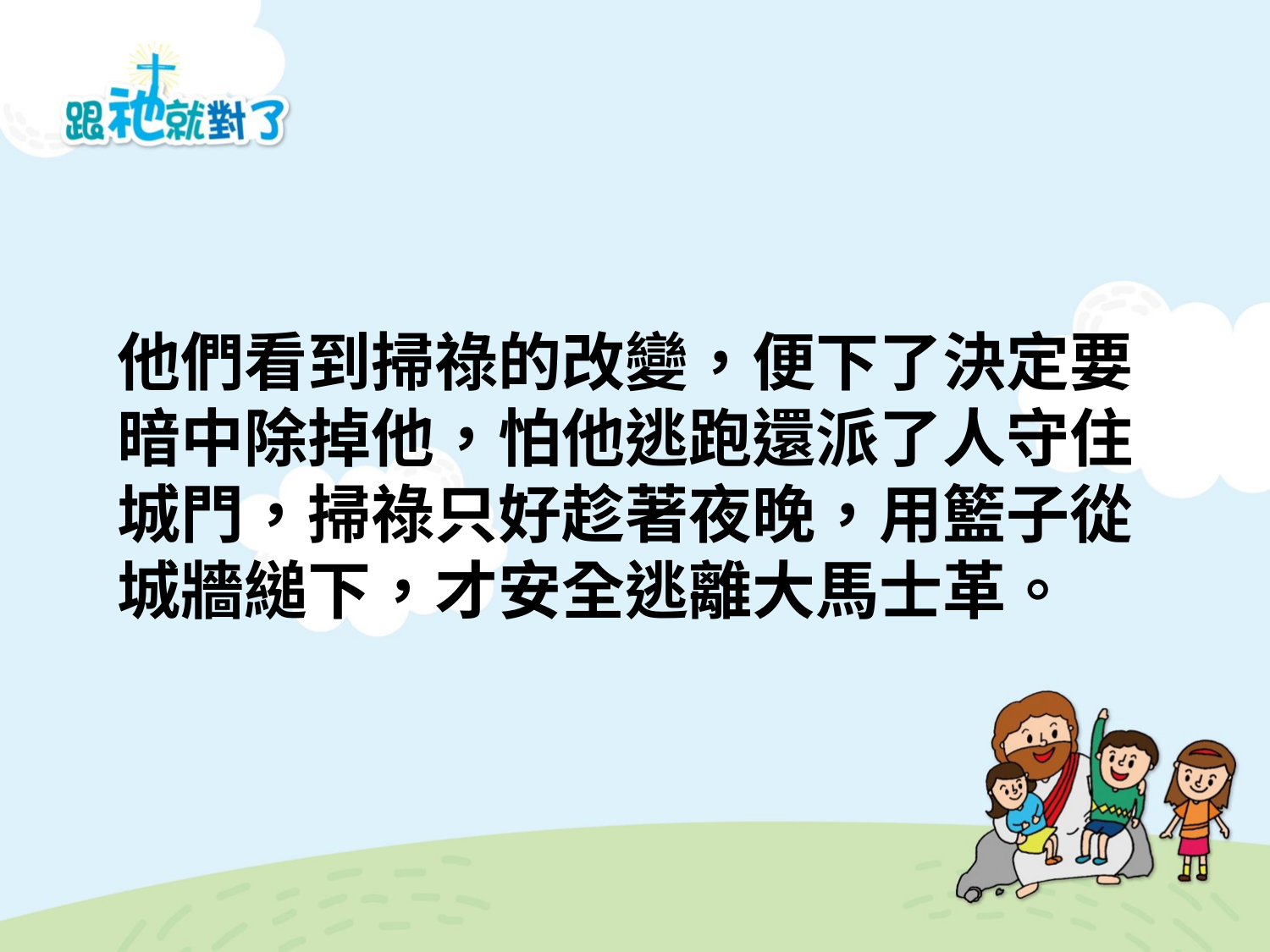

他們看到掃祿的改變，便下了決定要暗中除掉他，怕他逃跑還派了人守住城門，掃祿只好趁著夜晚，用籃子從城牆縋下，才安全逃離大馬士革。